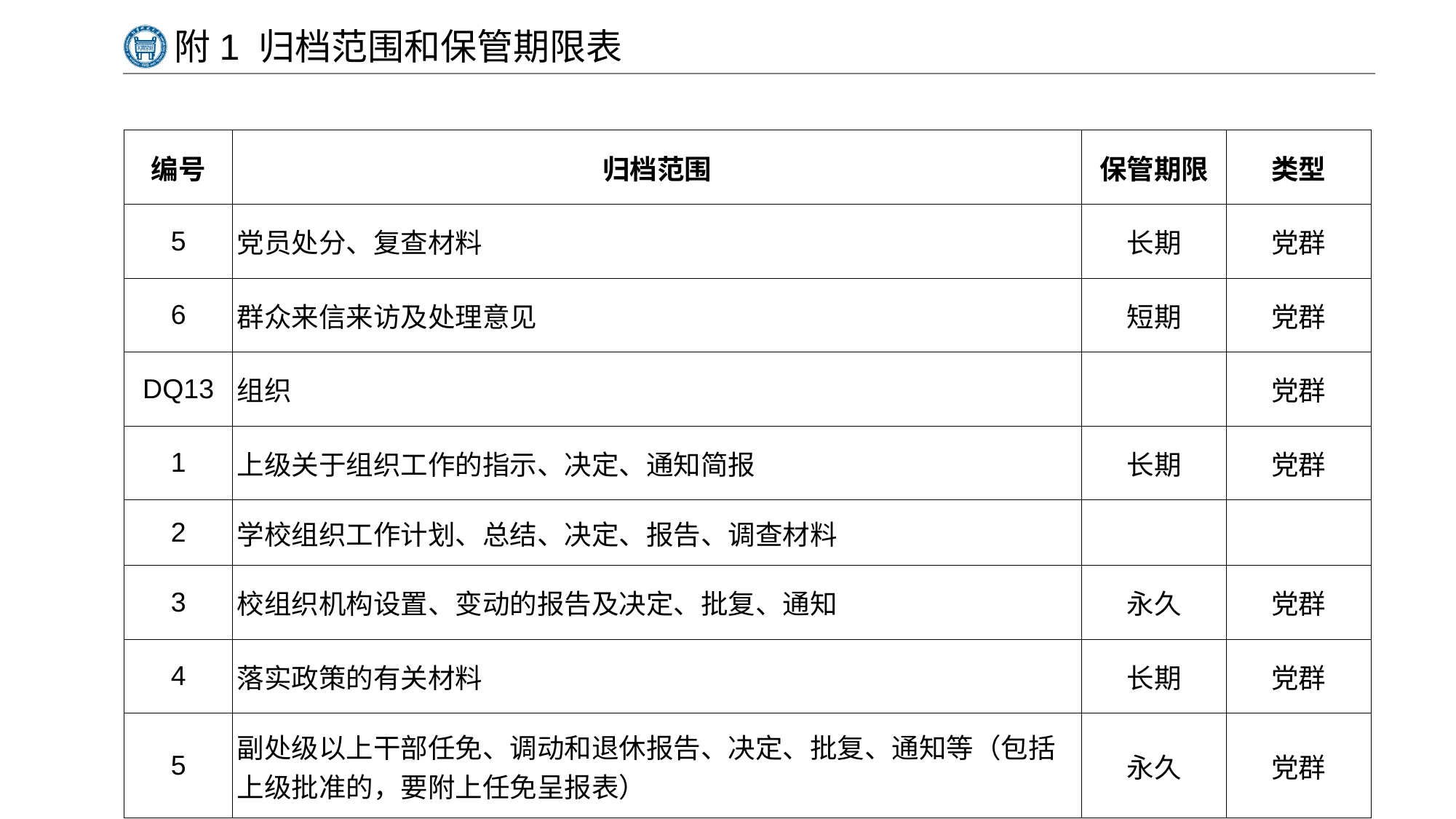

# 附1 归档范围和保管期限表
| 编号 | 归档范围 | 保管期限 | 类型 |
| --- | --- | --- | --- |
| 5 | 党员处分、复查材料 | 长期 | 党群 |
| 6 | 群众来信来访及处理意见 | 短期 | 党群 |
| DQ13 | 组织 |  | 党群 |
| 1 | 上级关于组织工作的指示、决定、通知简报 | 长期 | 党群 |
| 2 | 学校组织工作计划、总结、决定、报告、调查材料 |  |  |
| 3 | 校组织机构设置、变动的报告及决定、批复、通知 | 永久 | 党群 |
| 4 | 落实政策的有关材料 | 长期 | 党群 |
| 5 | 副处级以上干部任免、调动和退休报告、决定、批复、通知等（包括上级批准的，要附上任免呈报表） | 永久 | 党群 |